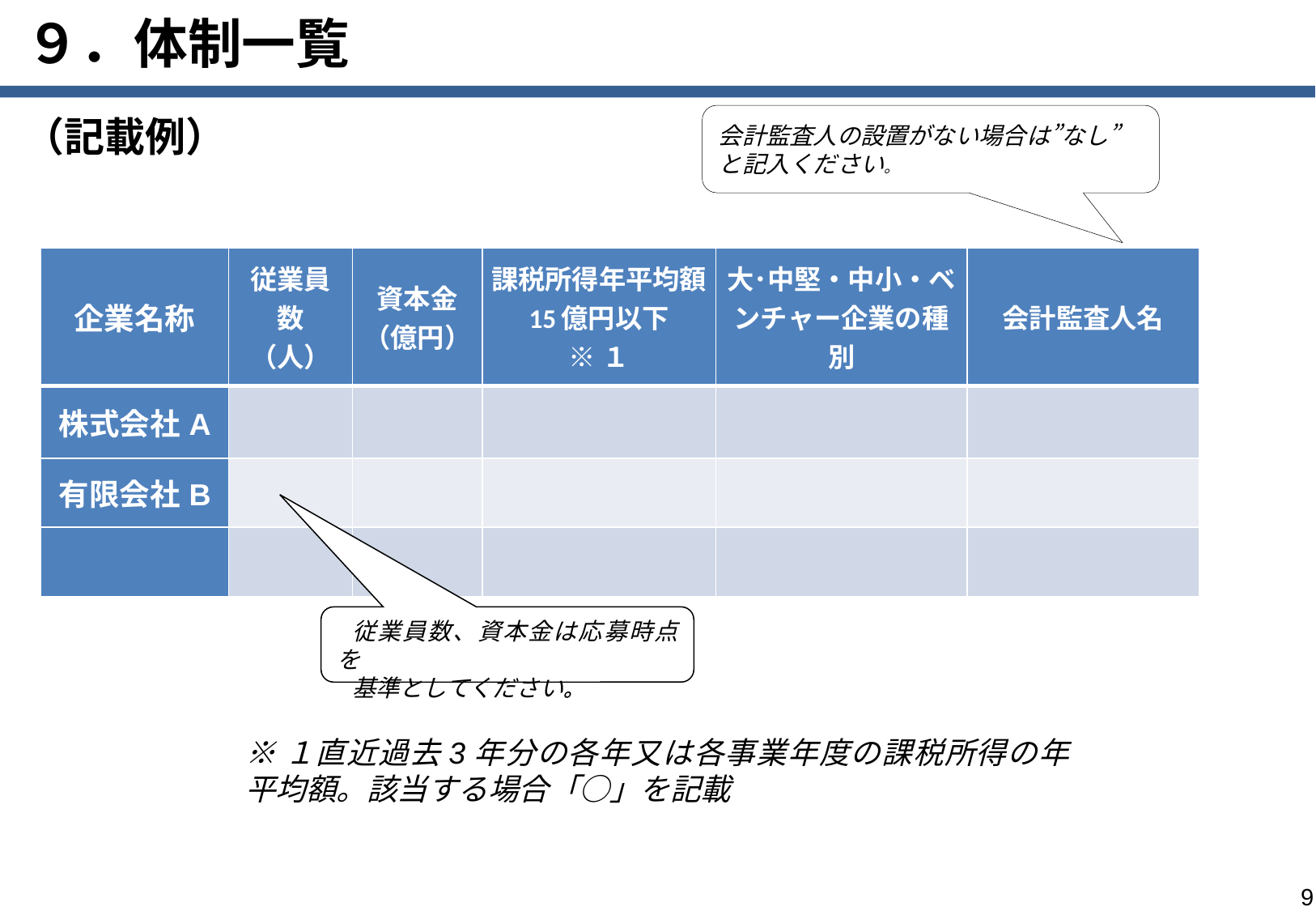

# ９．体制一覧
会計監査人の設置がない場合は”なし”と記入ください。
（記載例）
| 企業名称 | 従業員数 （人） | 資本金 （億円） | 課税所得年平均額15億円以下 ※１ | 大･中堅・中小・ベンチャー企業の種別 | 会計監査人名 |
| --- | --- | --- | --- | --- | --- |
| 株式会社A |  |  |  |  |  |
| 有限会社B |  |  |  |  |  |
|  |  |  |  |  |  |
従業員数、資本金は応募時点を
基準としてください。

※１直近過去3年分の各年又は各事業年度の課税所得の年平均額。該当する場合「○」を記載
9